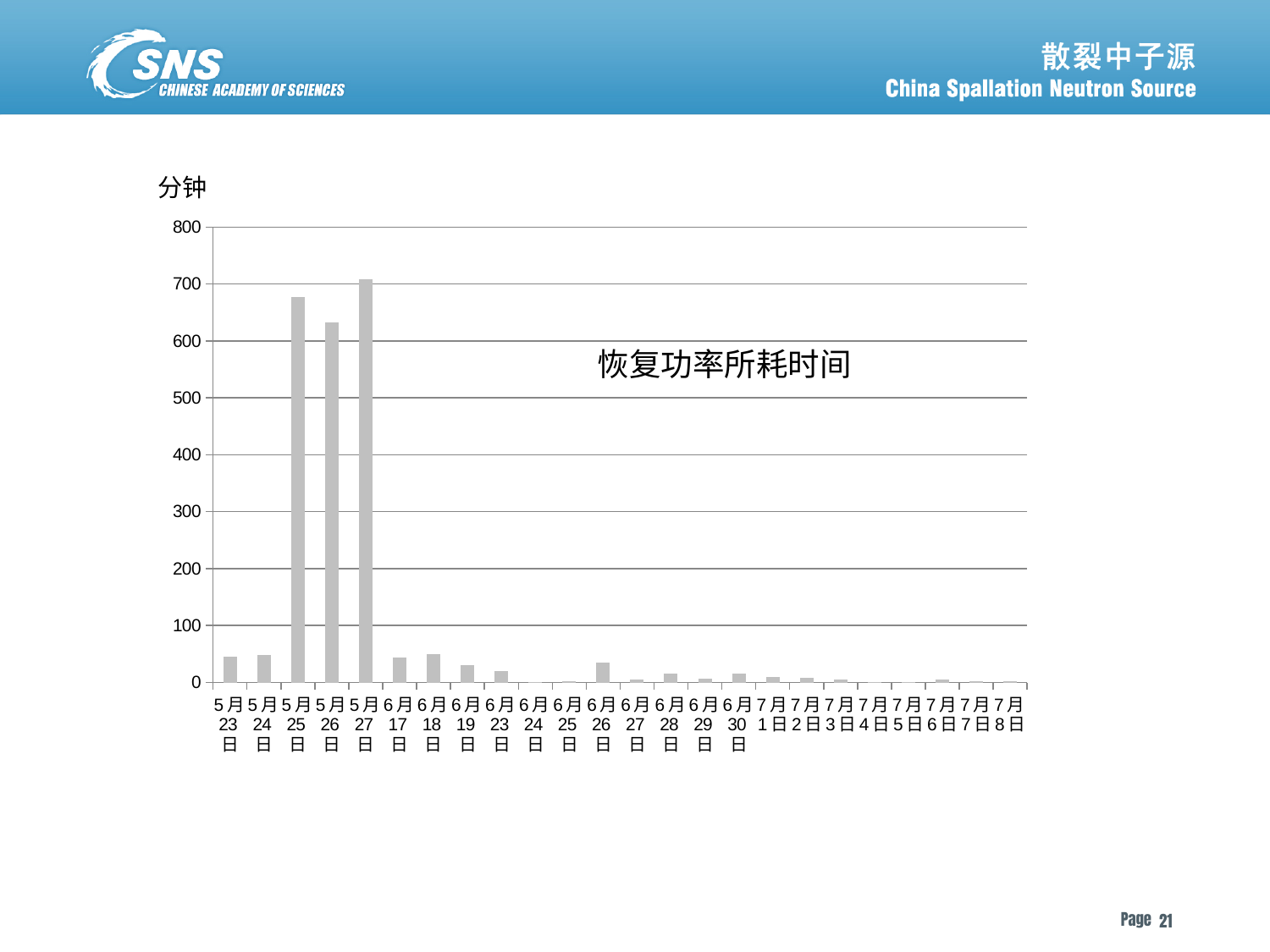

分钟

### Chart

| Category |  |
|---|---|
| 43243 | 45.0 |
| 43244 | 49.0 |
| 43245 | 677.0 |
| 43246 | 632.0 |
| 43247 | 708.0 |
| 43268 | 44.0 |
| 43269 | 50.0 |
| 43270 | 30.0 |
| 43274 | 20.0 |
| 43275 | 1.0 |
| 43276 | 2.0 |
| 43277 | 35.0 |
| 43278 | 6.0 |
| 43279 | 15.0 |
| 43280 | 7.0 |
| 43281 | 15.0 |
| 43282 | 9.0 |
| 43283 | 8.0 |
| 43284 | 6.0 |
| 43285 | 1.0 |
| 43286 | 1.0 |
| 43287 | 5.0 |
| 43288 | 3.0 |
| 43289 | 2.0 |
21